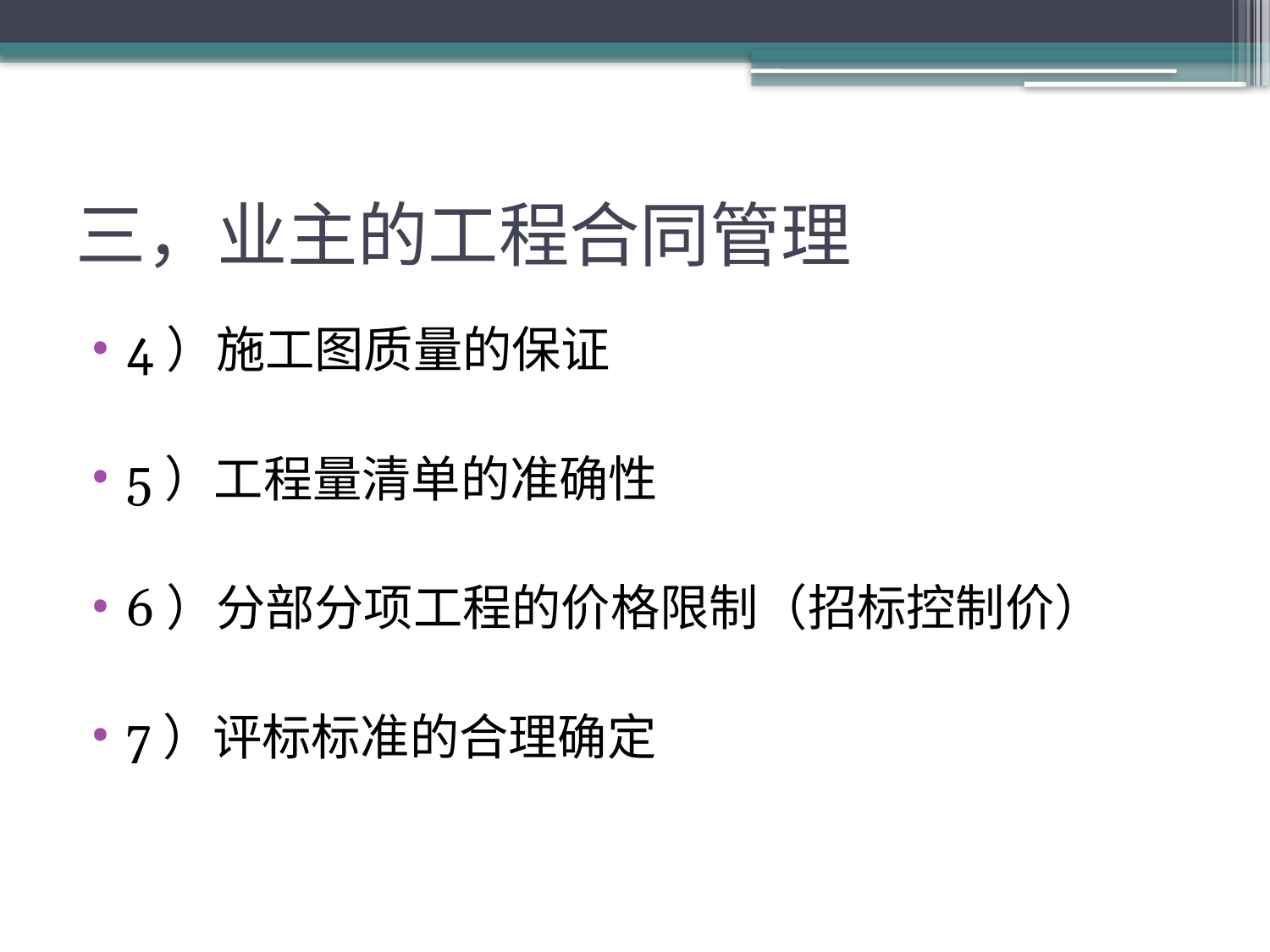

# 三，业主的工程合同管理
4）施工图质量的保证

5）工程量清单的准确性

6）分部分项工程的价格限制（招标控制价）

7）评标标准的合理确定